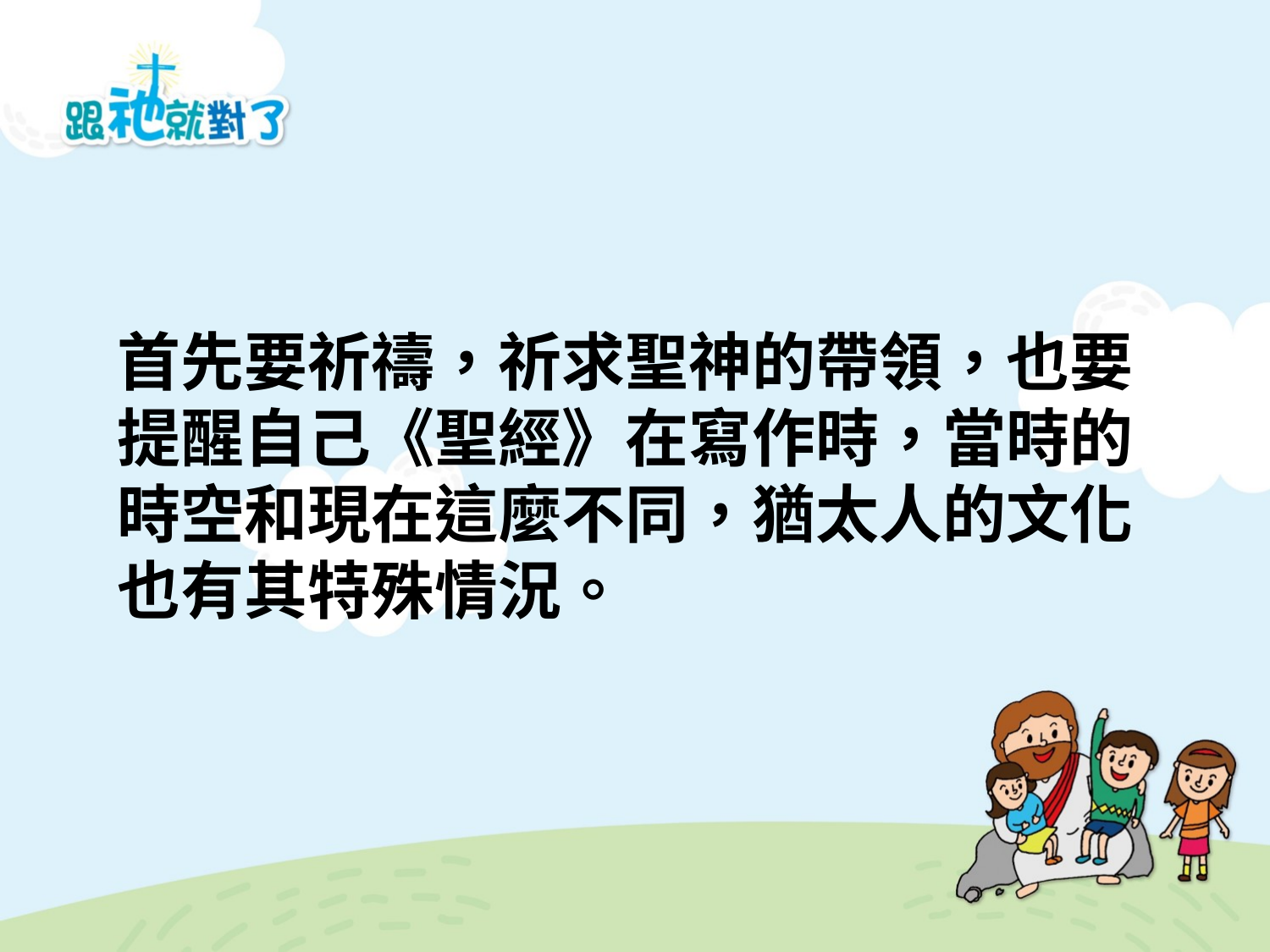

首先要祈禱，祈求聖神的帶領，也要提醒自己《聖經》在寫作時，當時的時空和現在這麼不同，猶太人的文化也有其特殊情況。